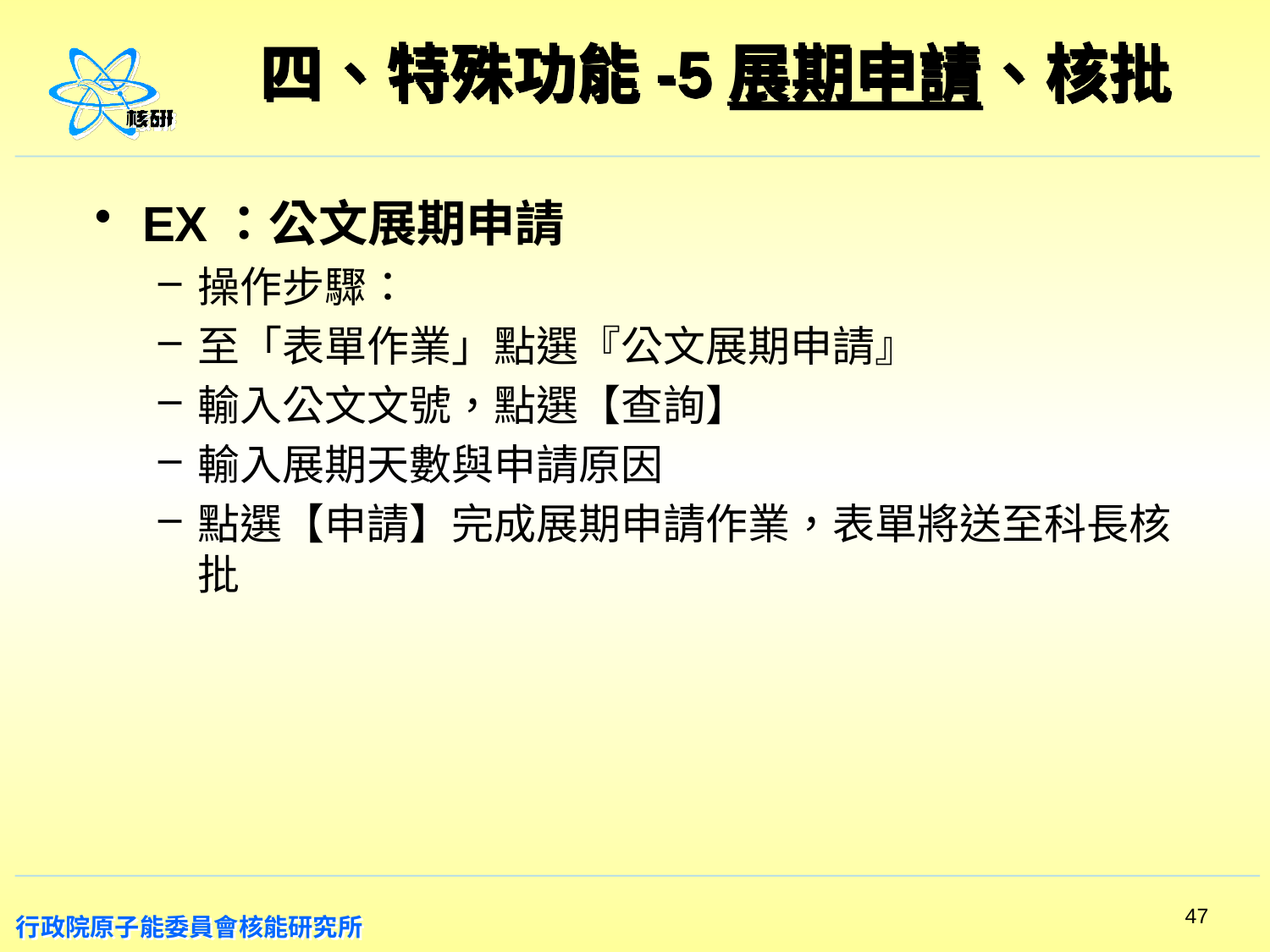

# 四、特殊功能-5展期申請、核批
EX：公文展期申請
操作步驟：
至「表單作業」點選『公文展期申請』
輸入公文文號，點選【查詢】
輸入展期天數與申請原因
點選【申請】完成展期申請作業，表單將送至科長核批
47